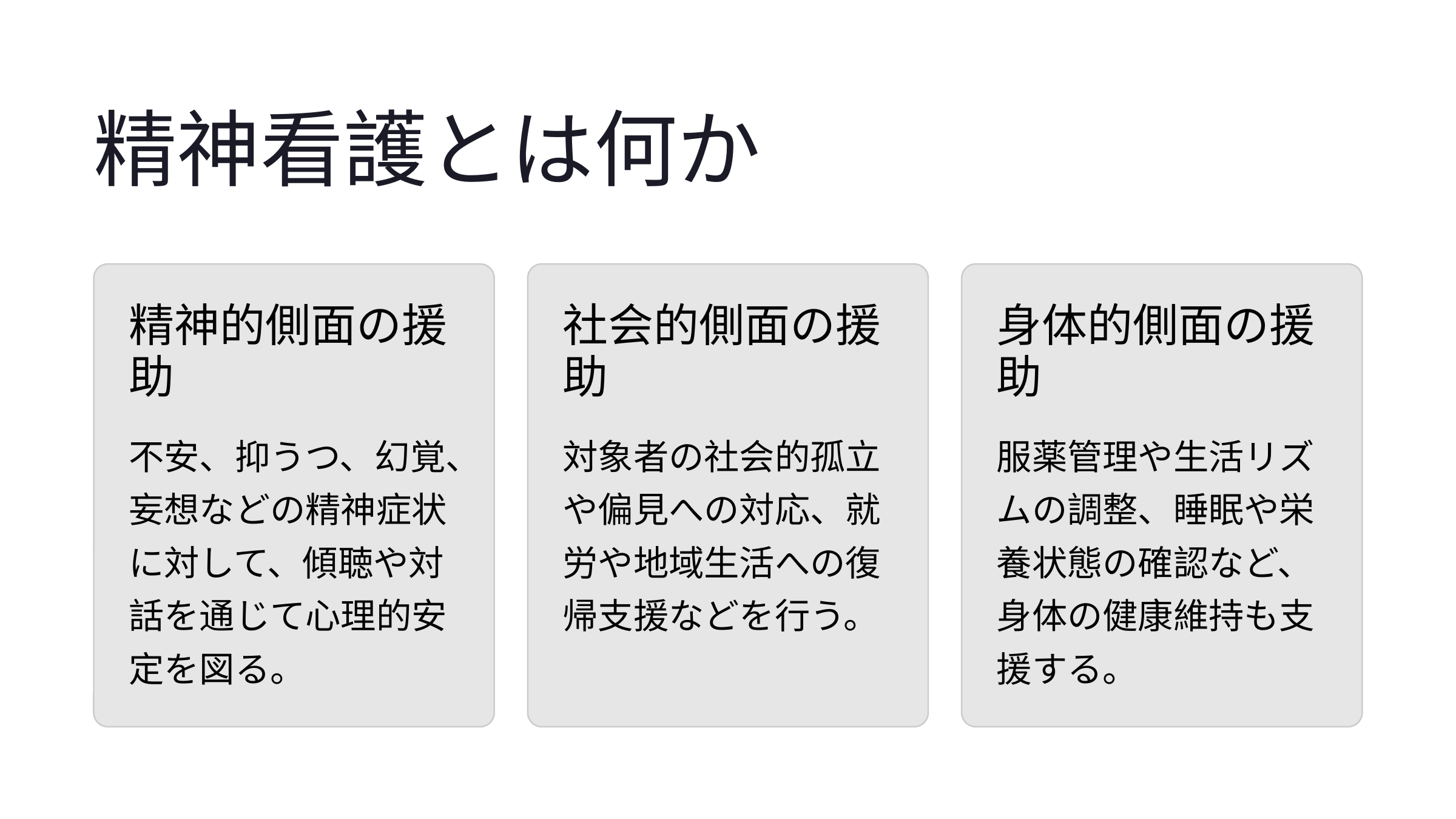

精神看護とは何か

精神的側面の援助
社会的側面の援助
身体的側面の援助
不安、抑うつ、幻覚、妄想などの精神症状に対して、傾聴や対話を通じて心理的安定を図る。
対象者の社会的孤立や偏見への対応、就労や地域生活への復帰支援などを行う。
服薬管理や生活リズムの調整、睡眠や栄養状態の確認など、身体の健康維持も支援する。